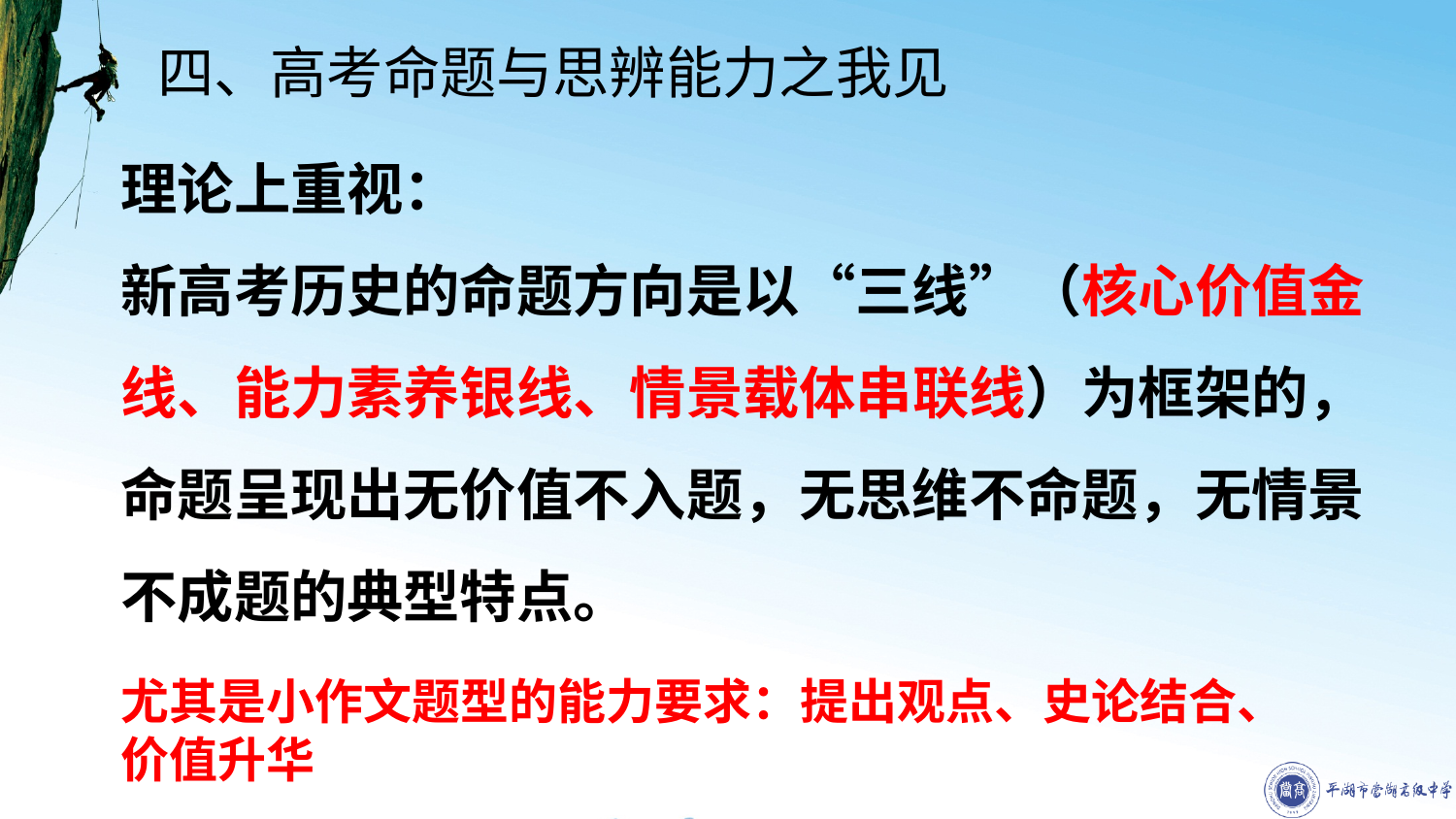

四、高考命题与思辨能力之我见
理论上重视：
新高考历史的命题方向是以“三线”（核心价值金线、能力素养银线、情景载体串联线）为框架的，命题呈现出无价值不入题，无思维不命题，无情景不成题的典型特点。
尤其是小作文题型的能力要求：提出观点、史论结合、价值升华